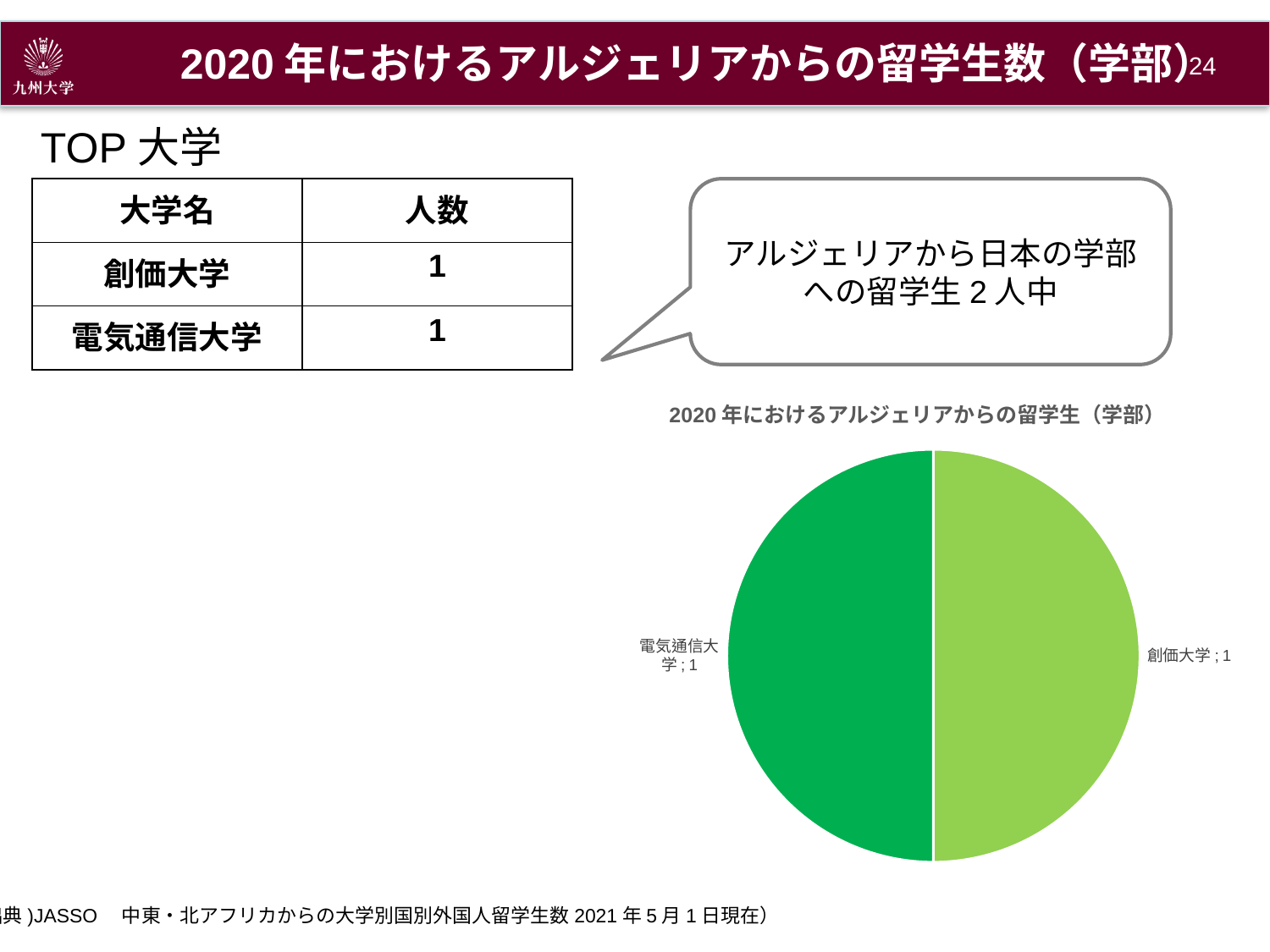

2020年におけるアルジェリアからの留学生数（学部）
24
TOP大学
| 大学名 | 人数 |
| --- | --- |
| 創価大学 | 1 |
| 電気通信大学 | 1 |
アルジェリアから日本の学部への留学生2人中

### Chart: 2020年におけるアルジェリアからの留学生（学部）

| Category |  |
|---|---|
| 創価大学 | 1.0 |
| 電気通信大学 | 1.0 |
(出典)JASSO　中東・北アフリカからの大学別国別外国人留学生数2021年5月1日現在）